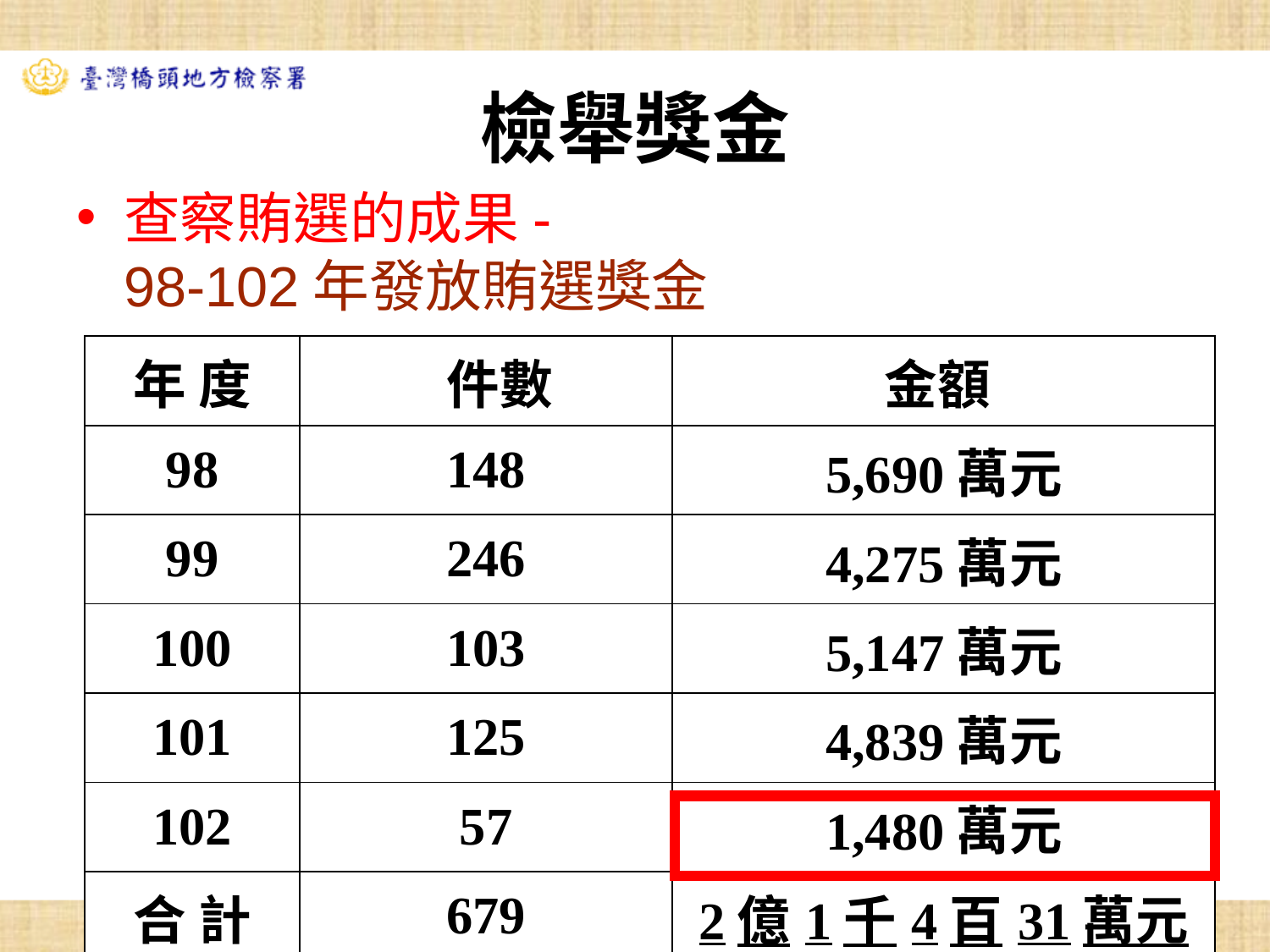

# 檢舉獎金
查察賄選的成果-
98-102年發放賄選獎金
| 年 度 | 件數 | 金額 |
| --- | --- | --- |
| 98 | 148 | 5,690萬元 |
| 99 | 246 | 4,275萬元 |
| 100 | 103 | 5,147萬元 |
| 101 | 125 | 4,839萬元 |
| 102 | 57 | 1,480萬元 |
| 合 計 | 679 | 2億1千4百31萬元 |

34